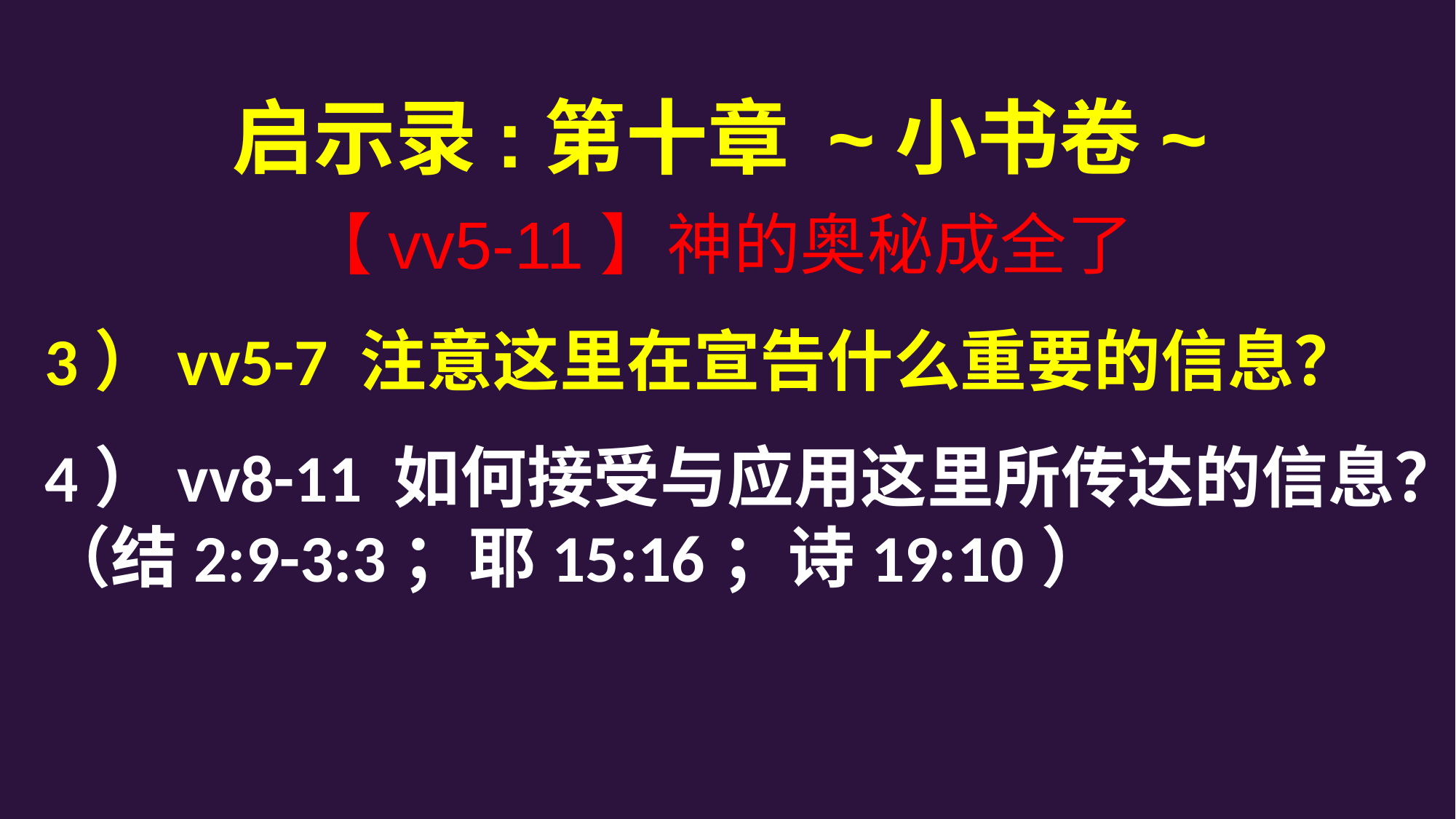

启示录:第十章 ~小书卷~

【vv5-11】神的奥秘成全了

3）vv5-7 注意这里在宣告什么重要的信息？

4）vv8-11 如何接受与应用这里所传达的信息？（结2:9-3:3；耶15:16；诗19:10）